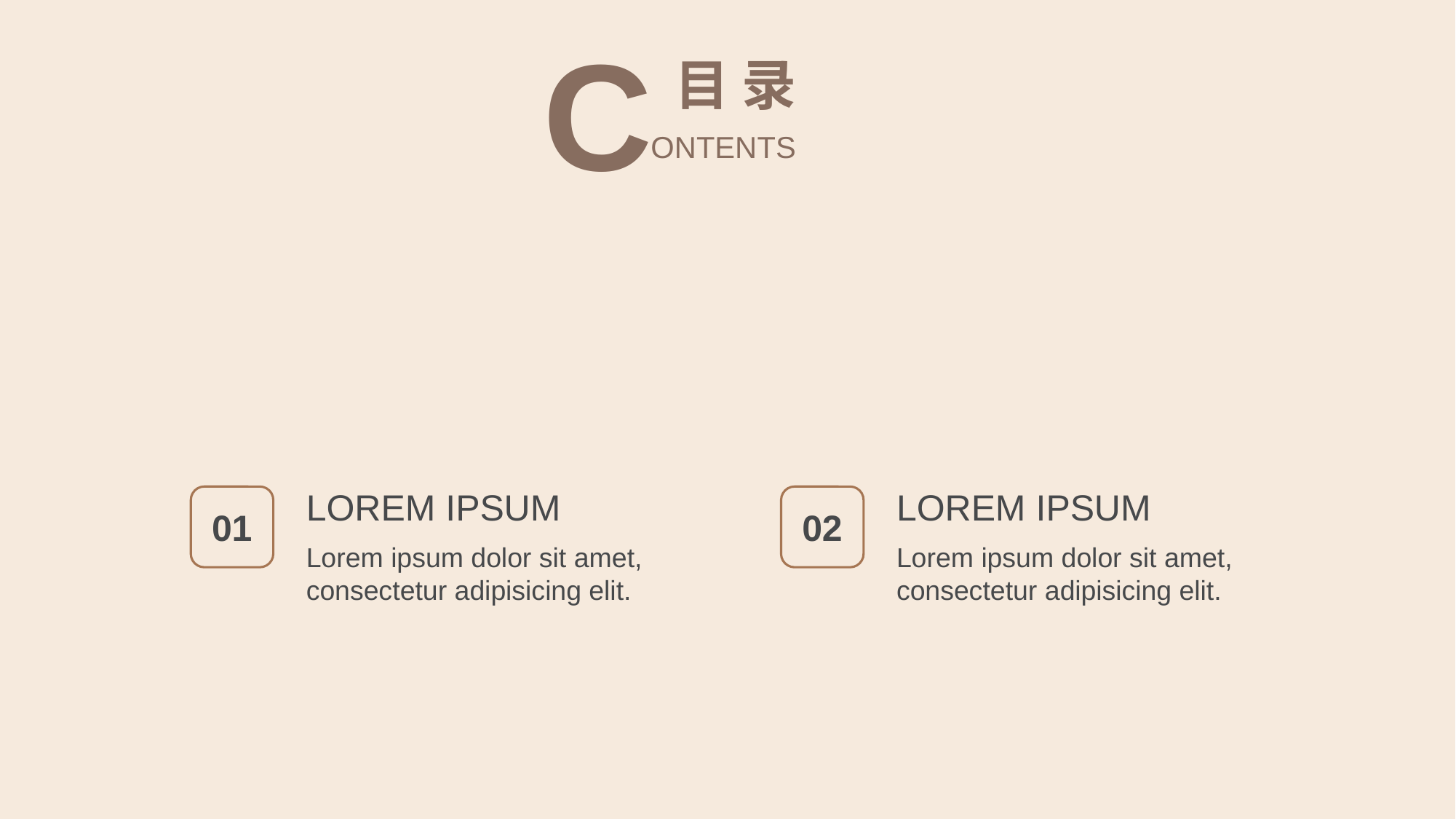

C
目 录
ONTENTS
LOREM IPSUM
LOREM IPSUM
01
02
Lorem ipsum dolor sit amet, consectetur adipisicing elit.
Lorem ipsum dolor sit amet, consectetur adipisicing elit.